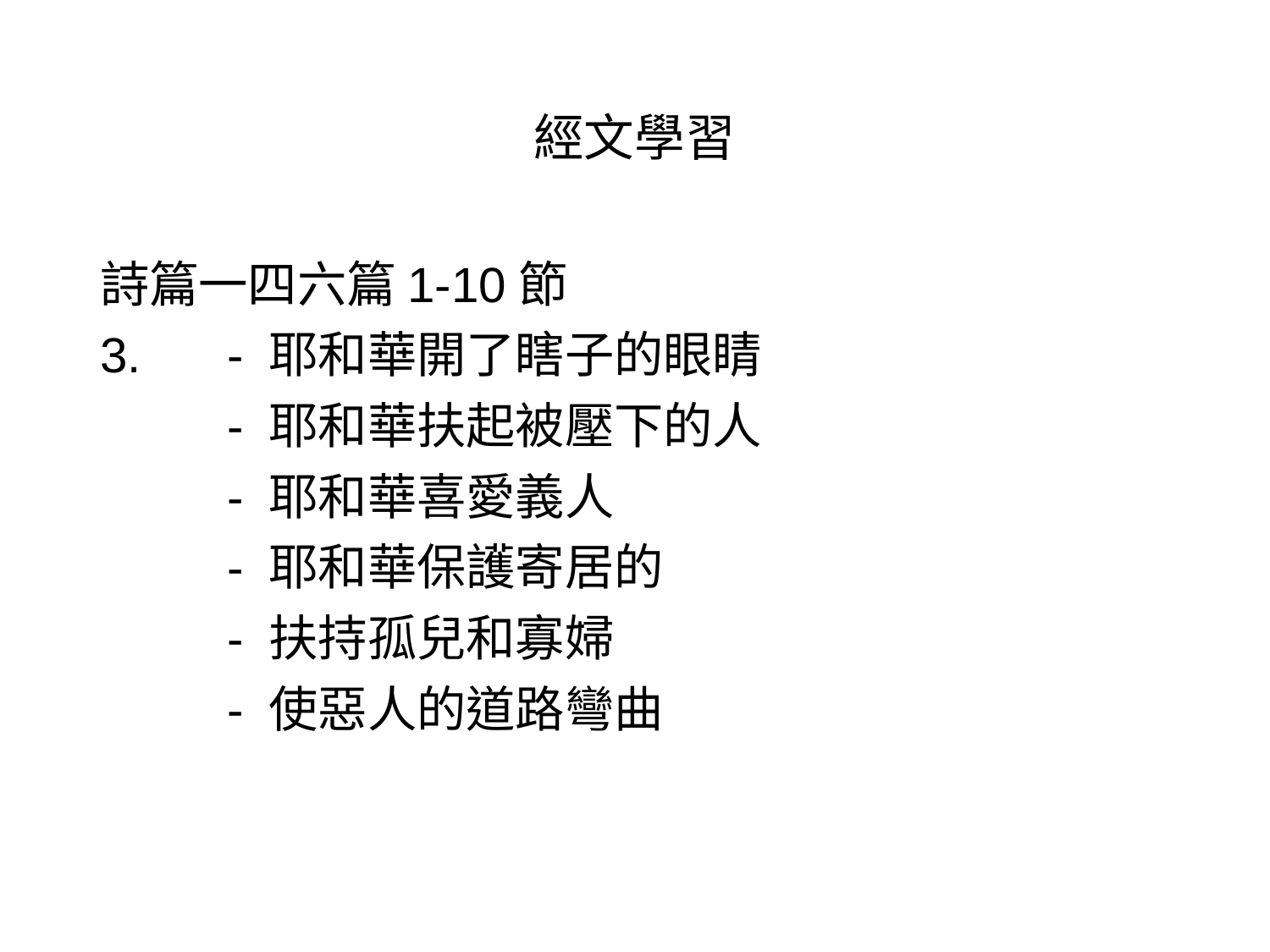

# 經文學習
詩篇一四六篇1-10節
3. 	- 耶和華開了瞎子的眼睛
	- 耶和華扶起被壓下的人
	- 耶和華喜愛義人
	- 耶和華保護寄居的
	- 扶持孤兒和寡婦
	- 使惡人的道路彎曲